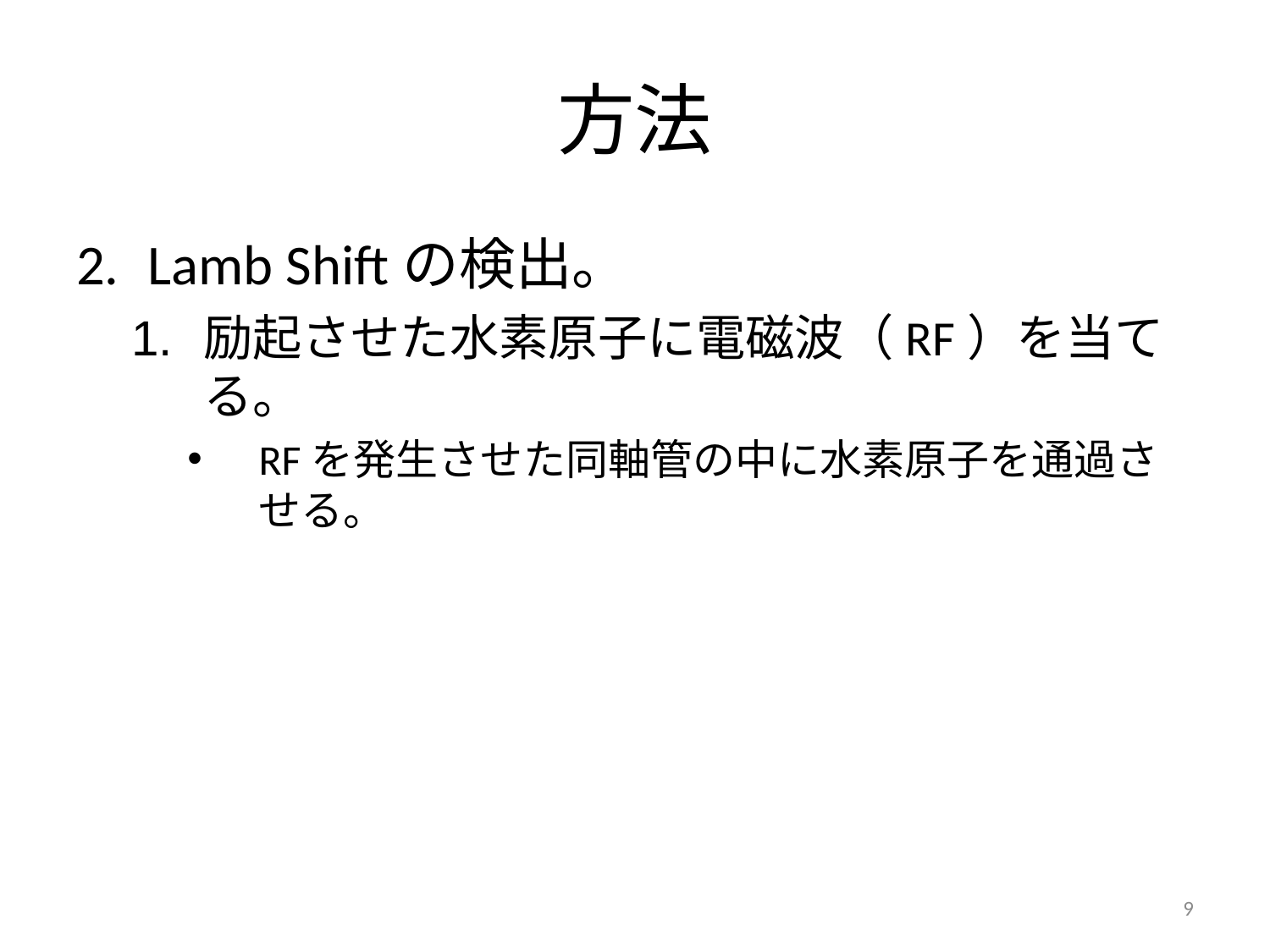

# 方法
Lamb Shiftの検出。
励起させた水素原子に電磁波（RF）を当てる。
RFを発生させた同軸管の中に水素原子を通過させる。
9